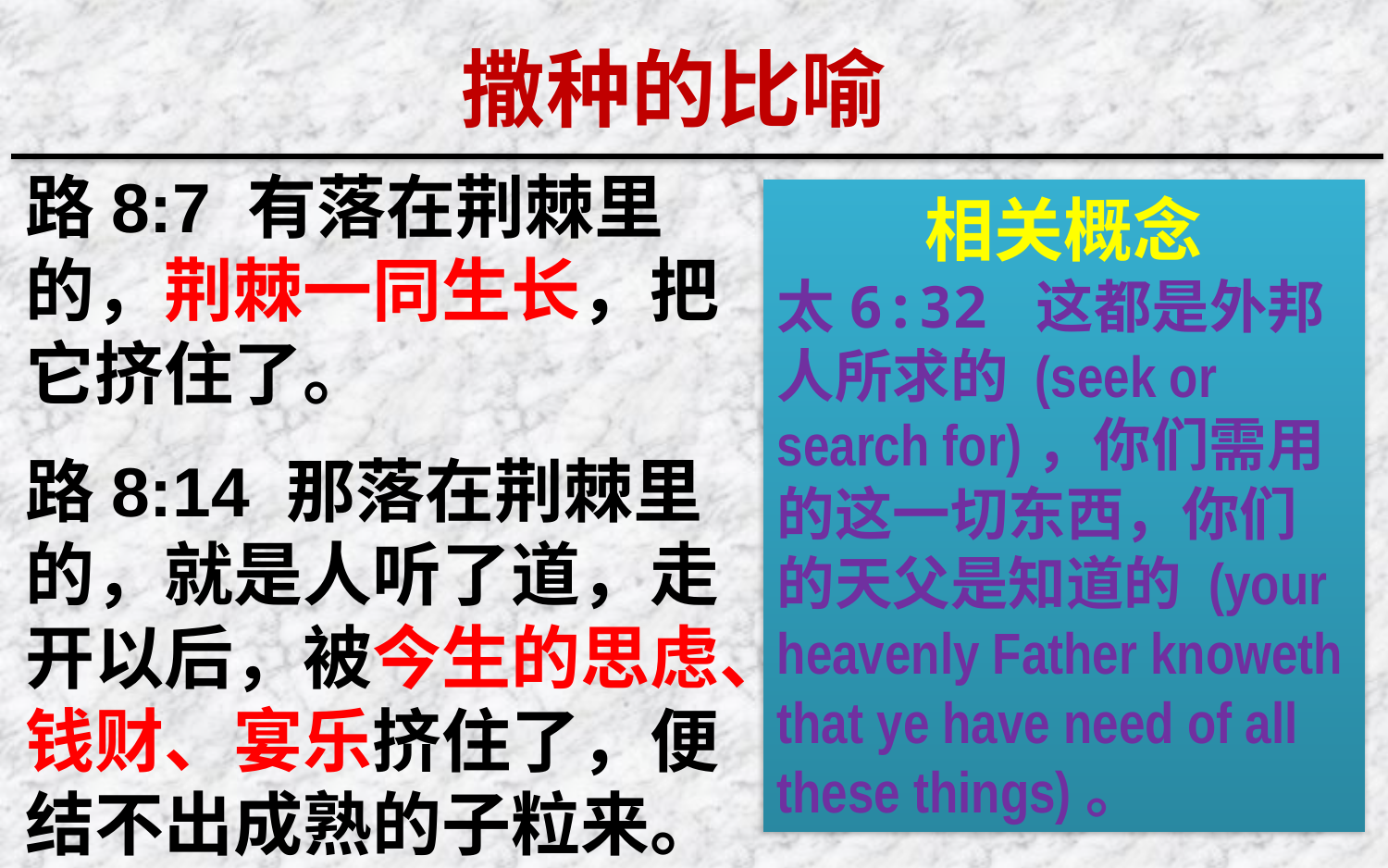

撒种的比喻
路8:7 有落在荆棘里的，荆棘一同生长，把它挤住了。
路8:14 那落在荆棘里的，就是人听了道，走开以后，被今生的思虑、钱财、宴乐挤住了，便结不出成熟的子粒来。
相关概念
太6:32 这都是外邦人所求的 (seek or search for)，你们需用的这一切东西，你们的天父是知道的 (your heavenly Father knoweth that ye have need of all these things)。